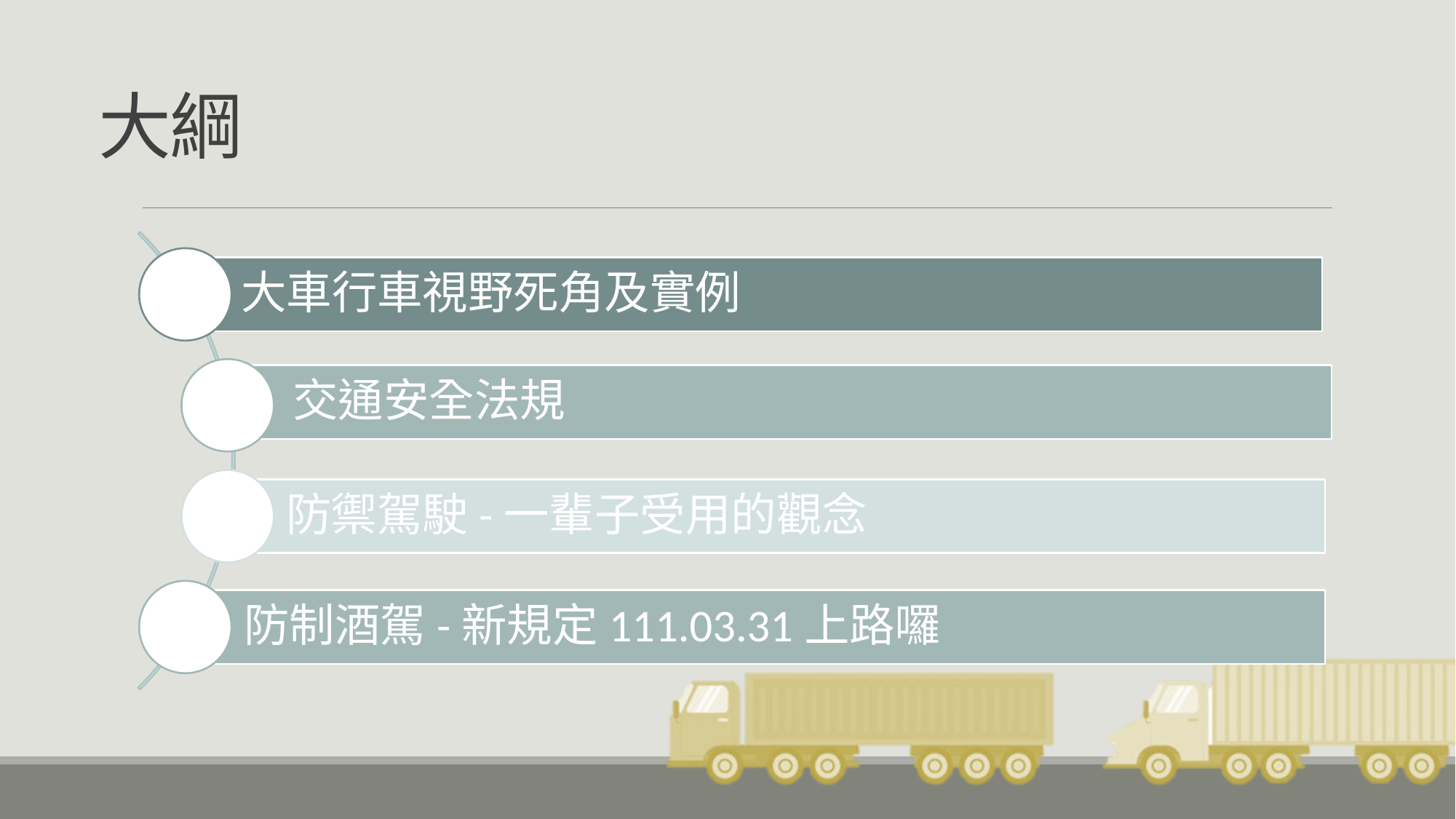

# 大綱
大車行車視野死角及實例
交通安全法規
防禦駕駛-一輩子受用的觀念
防制酒駕-新規定111.03.31上路囉